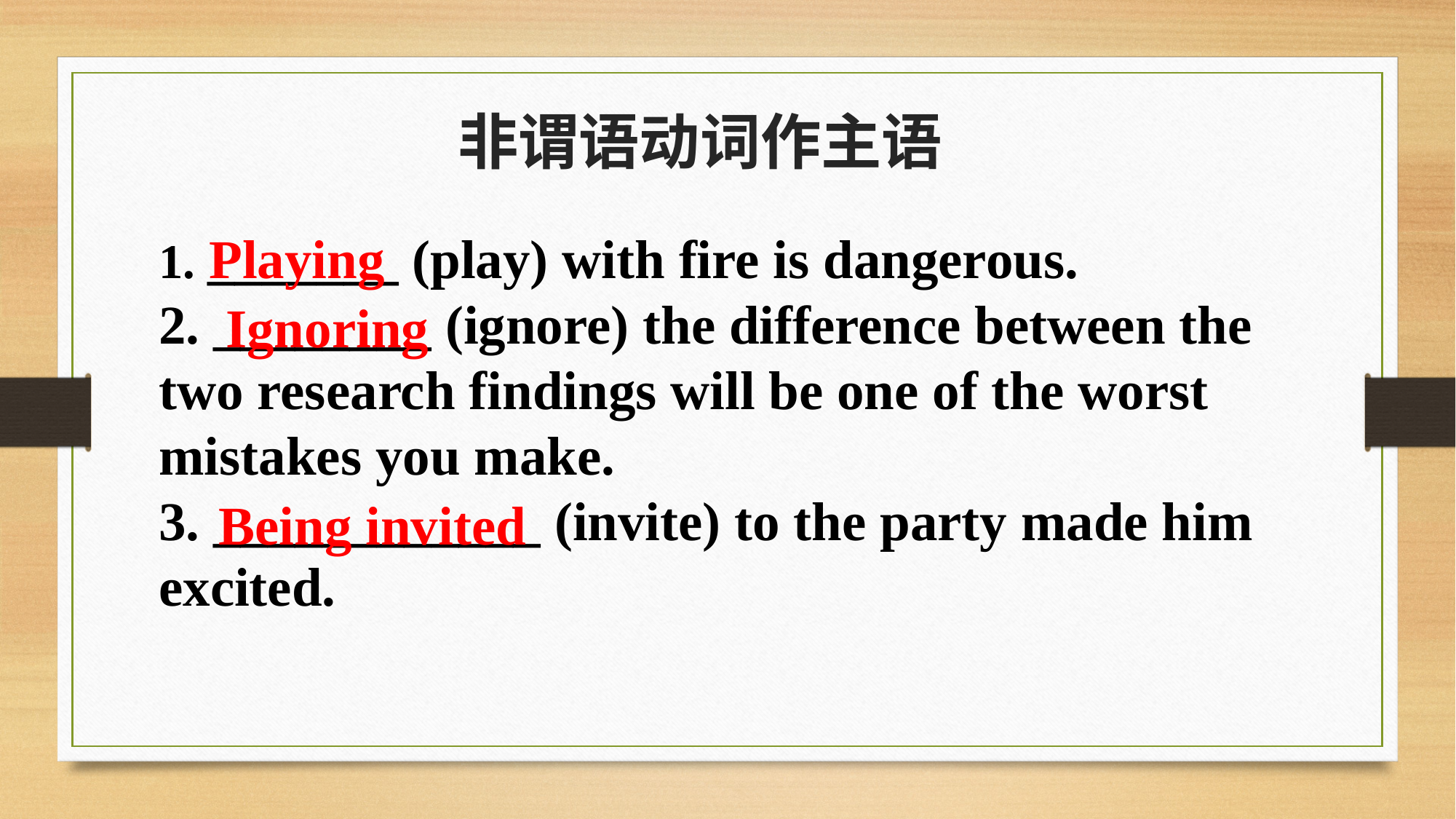

非谓语动词作主语
1. _______ (play) with fire is dangerous.
2. ________ (ignore) the difference between the two research findings will be one of the worst mistakes you make.
3. ____________ (invite) to the party made him excited.

Playing
Ignoring
Being invited